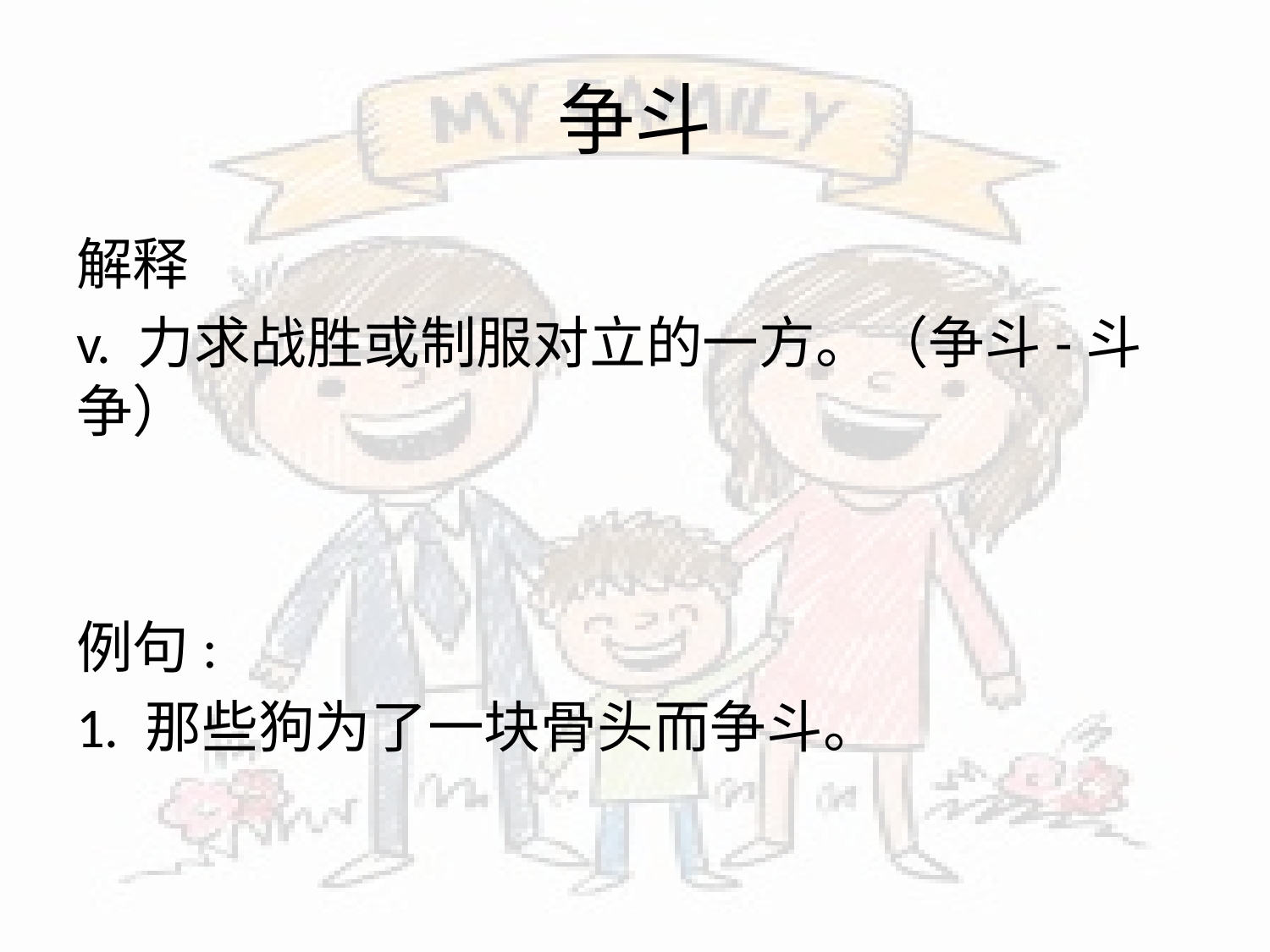

# 争斗
解释
v. 力求战胜或制服对立的一方。（争斗-斗争）

例句:
1. 那些狗为了一块骨头而争斗。